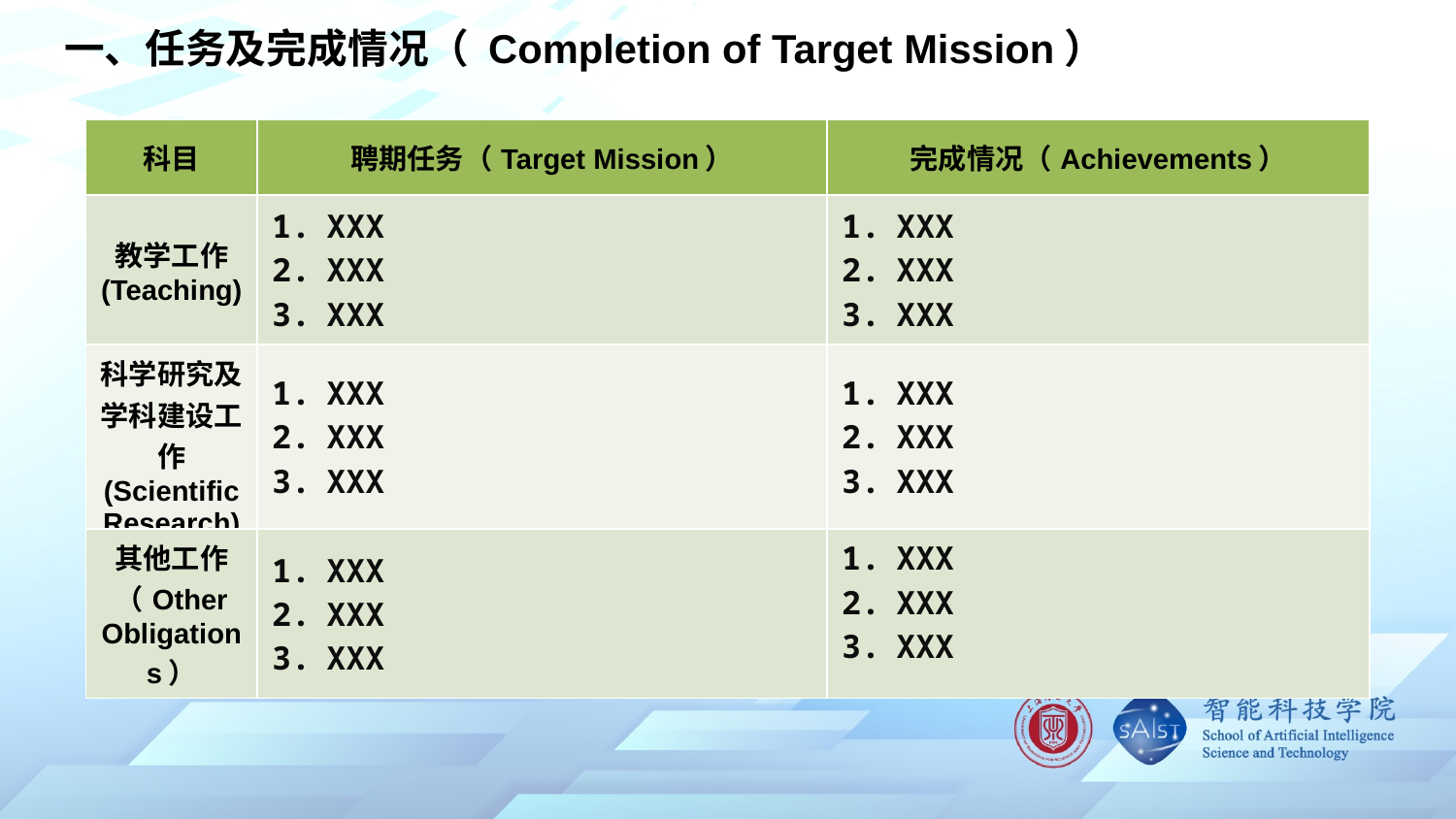

一、任务及完成情况（ Completion of Target Mission）
| 科目 | 聘期任务（Target Mission） | 完成情况（Achievements） |
| --- | --- | --- |
| 教学工作 (Teaching) | XXX XXX XXX | XXX XXX XXX |
| 科学研究及学科建设工作 (Scientific Research) | XXX XXX XXX | XXX XXX XXX |
| 其他工作 （Other Obligations） | XXX XXX XXX | XXX XXX XXX |